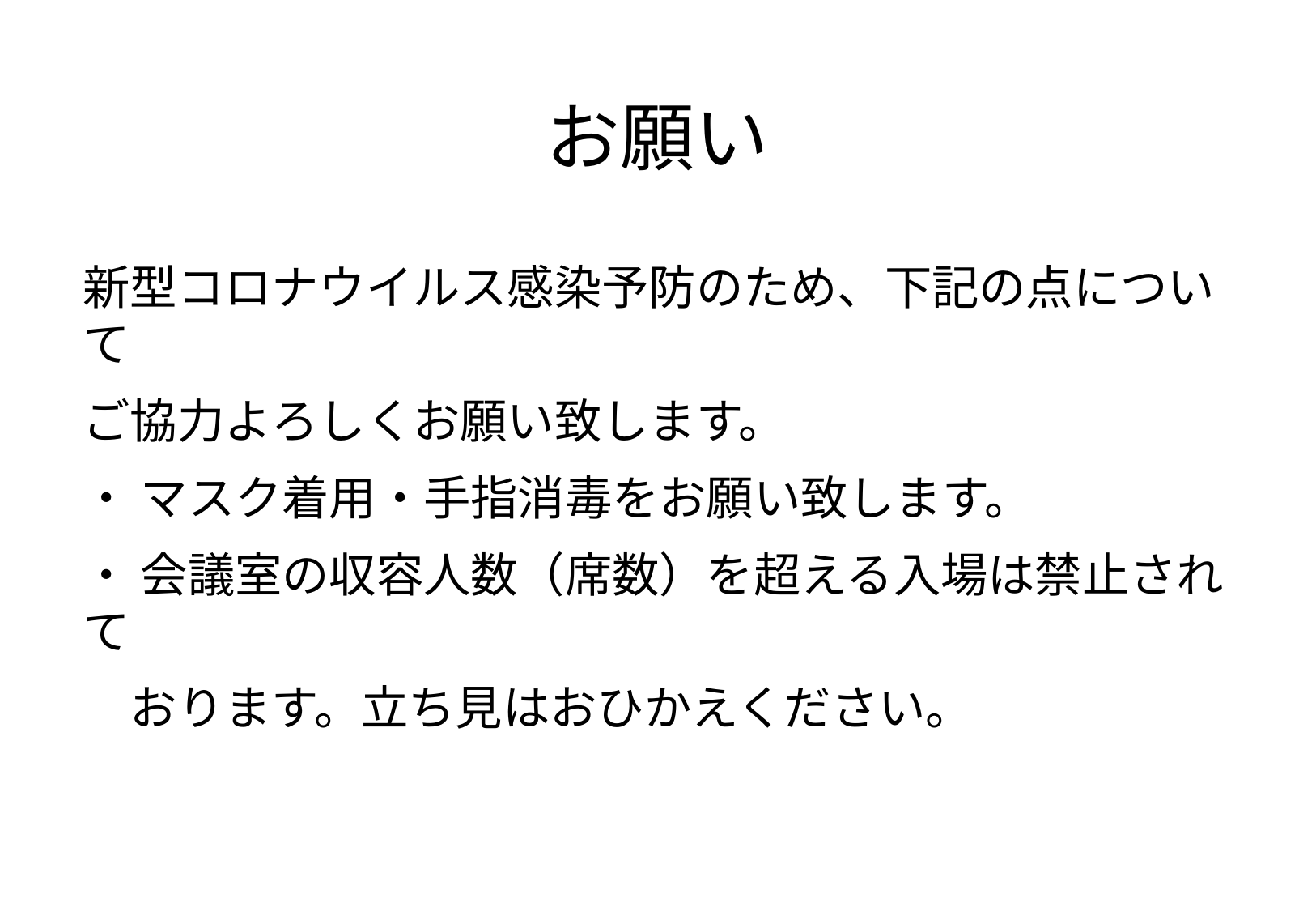

# お願い
新型コロナウイルス感染予防のため、下記の点について
ご協力よろしくお願い致します。
・ マスク着用・手指消毒をお願い致します。
・ 会議室の収容人数（席数）を超える入場は禁止されて
　おります。立ち見はおひかえください。